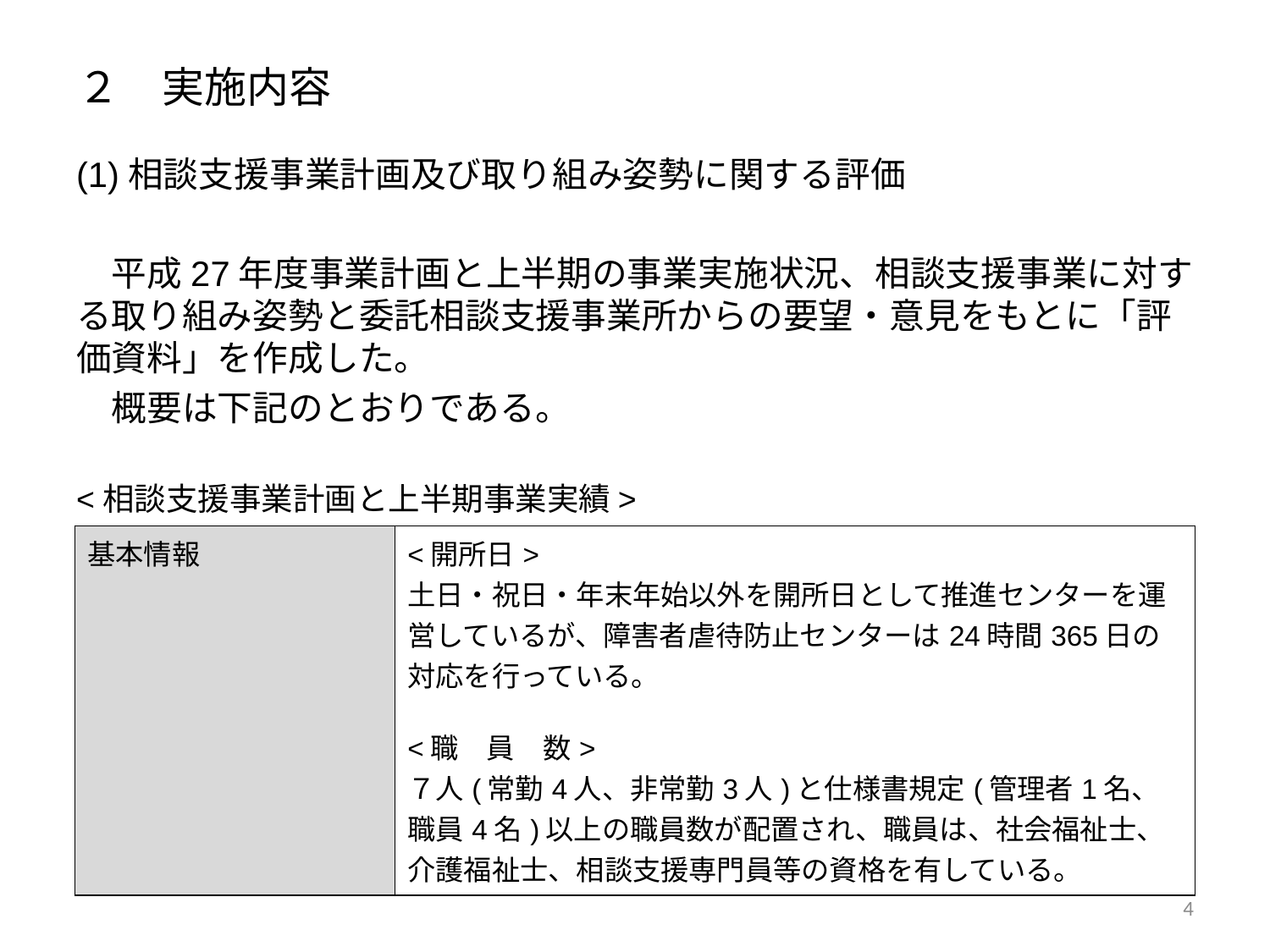

# ２　実施内容
(1)相談支援事業計画及び取り組み姿勢に関する評価

　平成27年度事業計画と上半期の事業実施状況、相談支援事業に対する取り組み姿勢と委託相談支援事業所からの要望・意見をもとに「評価資料」を作成した。
　概要は下記のとおりである。

<相談支援事業計画と上半期事業実績>

| 基本情報 | <開所日> 土日・祝日・年末年始以外を開所日として推進センターを運営しているが、障害者虐待防止センターは24時間365日の対応を行っている。 <職　員　数> ７人(常勤4人、非常勤3人)と仕様書規定(管理者1名、職員4名)以上の職員数が配置され、職員は、社会福祉士、介護福祉士、相談支援専門員等の資格を有している。 |
| --- | --- |
4